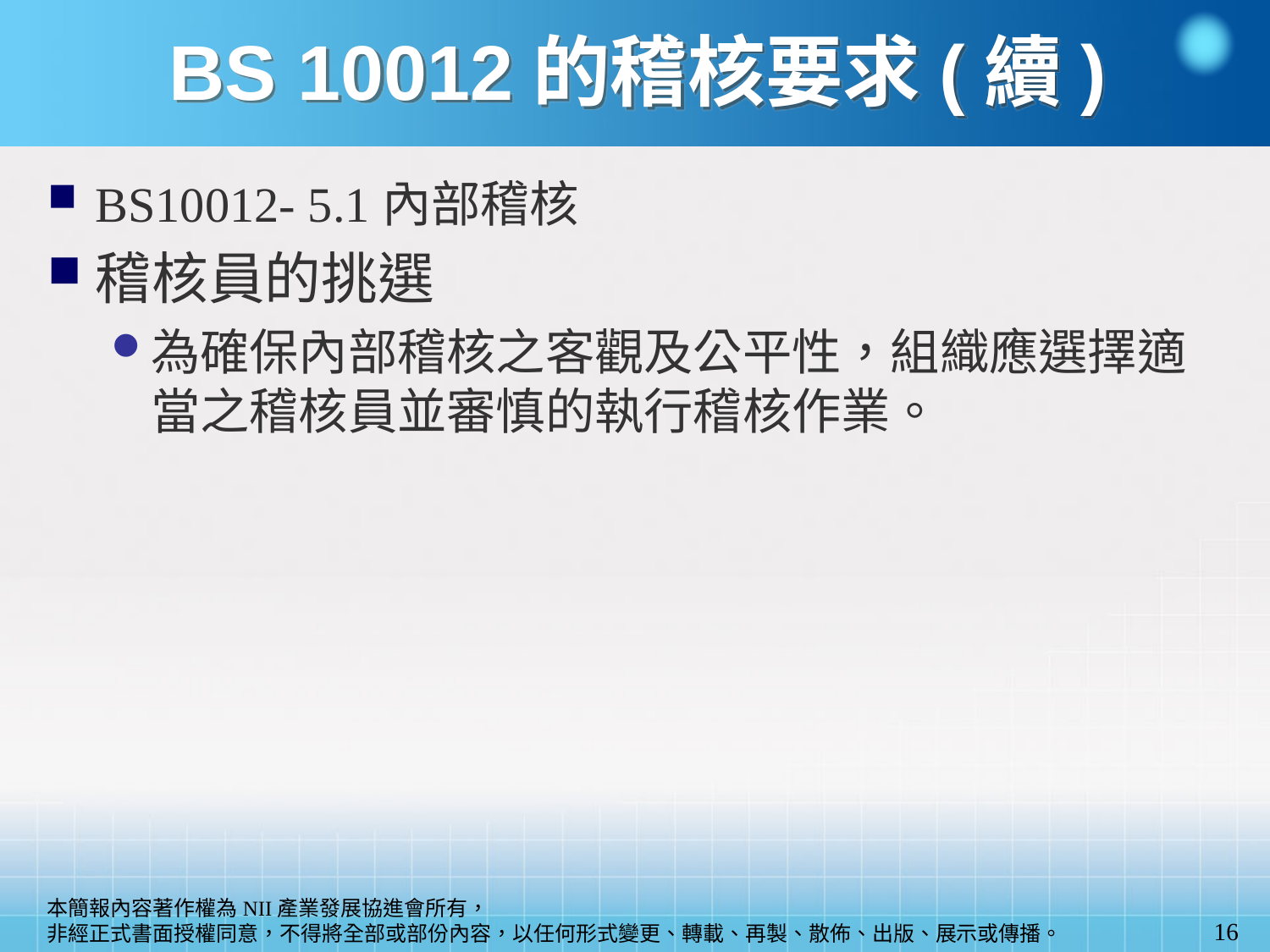

BS 10012的稽核要求(續)
BS10012- 5.1內部稽核
稽核員的挑選
為確保內部稽核之客觀及公平性，組織應選擇適當之稽核員並審慎的執行稽核作業。
16